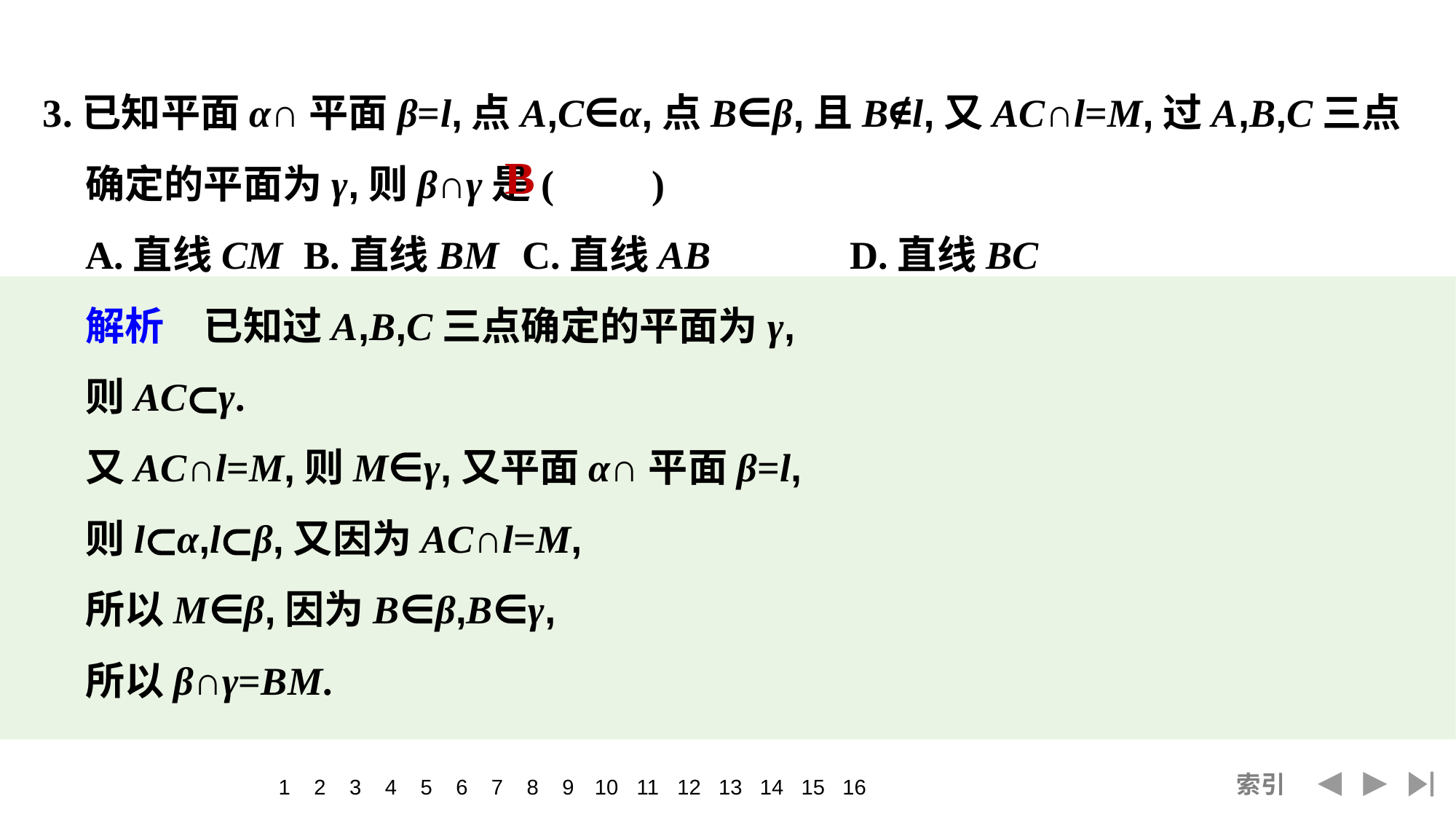

3.已知平面α∩平面β=l,点A,C∈α,点B∈β,且B∉l,又AC∩l=M,过A,B,C三点确定的平面为γ,则β∩γ是(　　)
	A.直线CM	B.直线BM	C.直线AB		D.直线BC
	解析　已知过A,B,C三点确定的平面为γ,
	则AC⊂γ.
	又AC∩l=M,则M∈γ,又平面α∩平面β=l,
	则l⊂α,l⊂β,又因为AC∩l=M,
	所以M∈β,因为B∈β,B∈γ,
	所以β∩γ=BM.
B